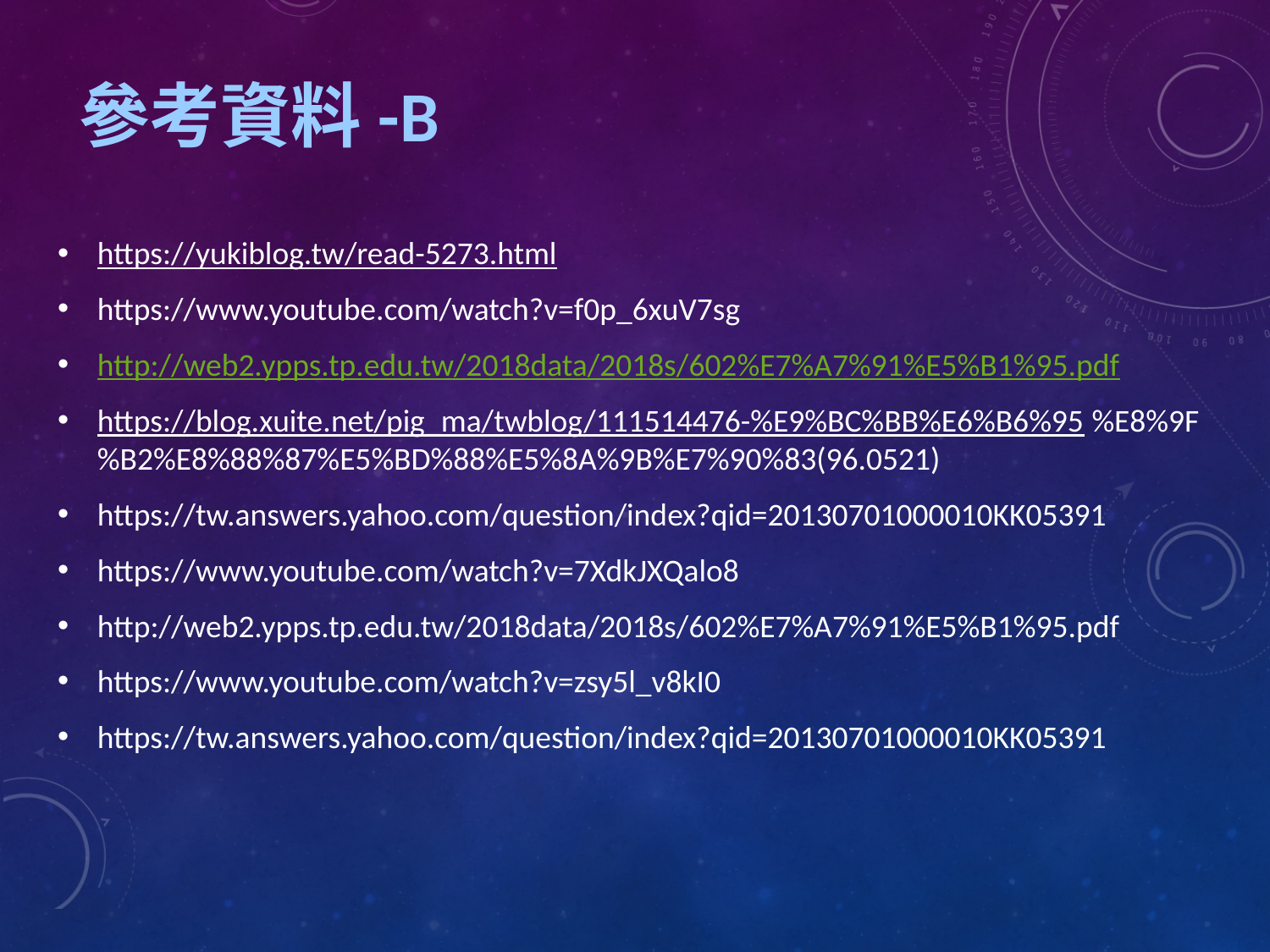

# 參考資料-B
https://yukiblog.tw/read-5273.html
https://www.youtube.com/watch?v=f0p_6xuV7sg
http://web2.ypps.tp.edu.tw/2018data/2018s/602%E7%A7%91%E5%B1%95.pdf
https://blog.xuite.net/pig_ma/twblog/111514476-%E9%BC%BB%E6%B6%95 %E8%9F%B2%E8%88%87%E5%BD%88%E5%8A%9B%E7%90%83(96.0521)
https://tw.answers.yahoo.com/question/index?qid=20130701000010KK05391
https://www.youtube.com/watch?v=7XdkJXQalo8
http://web2.ypps.tp.edu.tw/2018data/2018s/602%E7%A7%91%E5%B1%95.pdf
https://www.youtube.com/watch?v=zsy5l_v8kI0
https://tw.answers.yahoo.com/question/index?qid=20130701000010KK05391